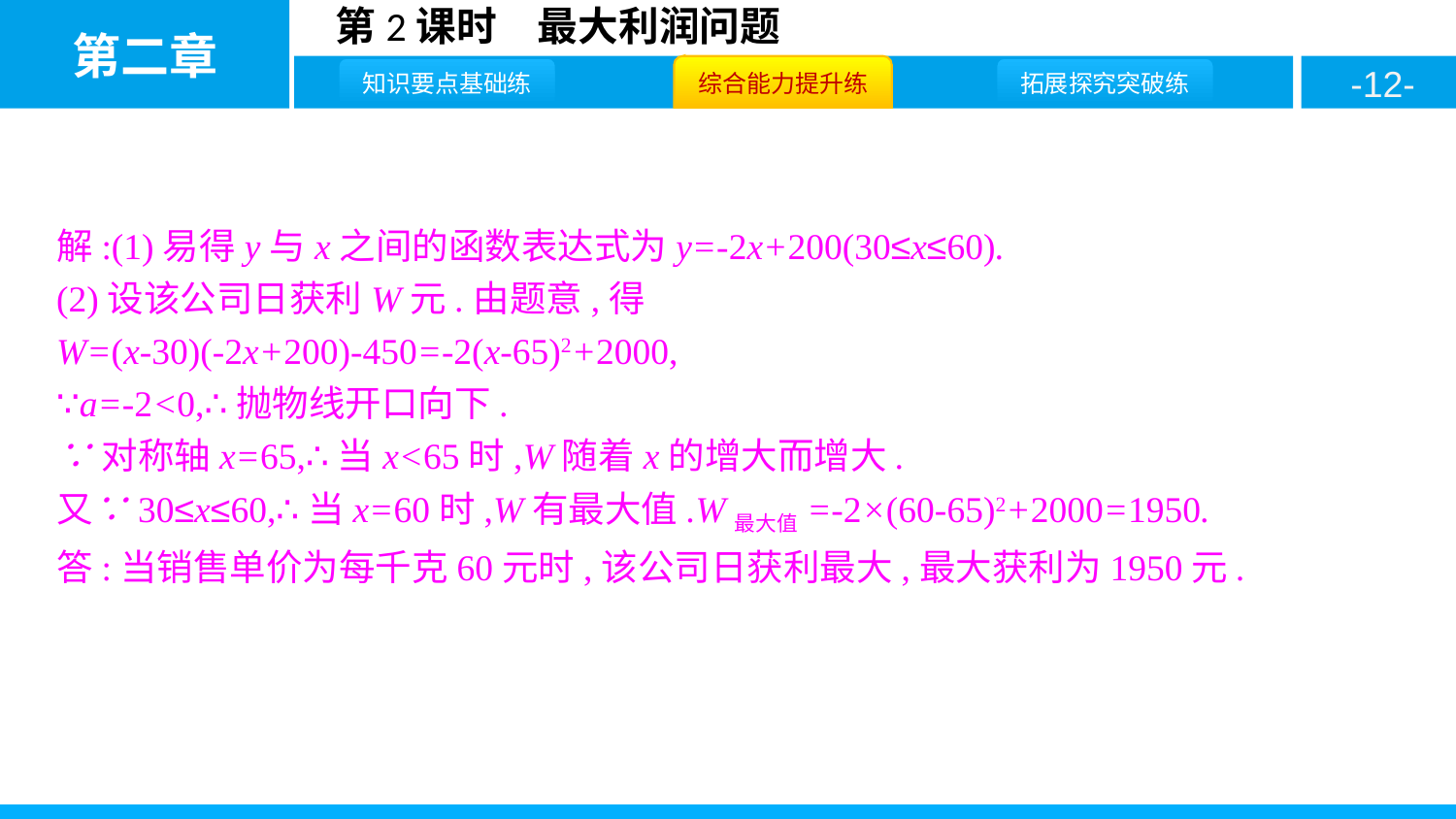

解:(1)易得y与x之间的函数表达式为y=-2x+200(30≤x≤60).
(2)设该公司日获利W元.由题意,得
W=(x-30)(-2x+200)-450=-2(x-65)2+2000,
∵a=-2<0,∴抛物线开口向下.
∵对称轴x=65,∴当x<65时,W随着x的增大而增大.
又∵30≤x≤60,∴当x=60时,W有最大值.W最大值=-2×(60-65)2+2000=1950.
答:当销售单价为每千克60元时,该公司日获利最大,最大获利为1950元.